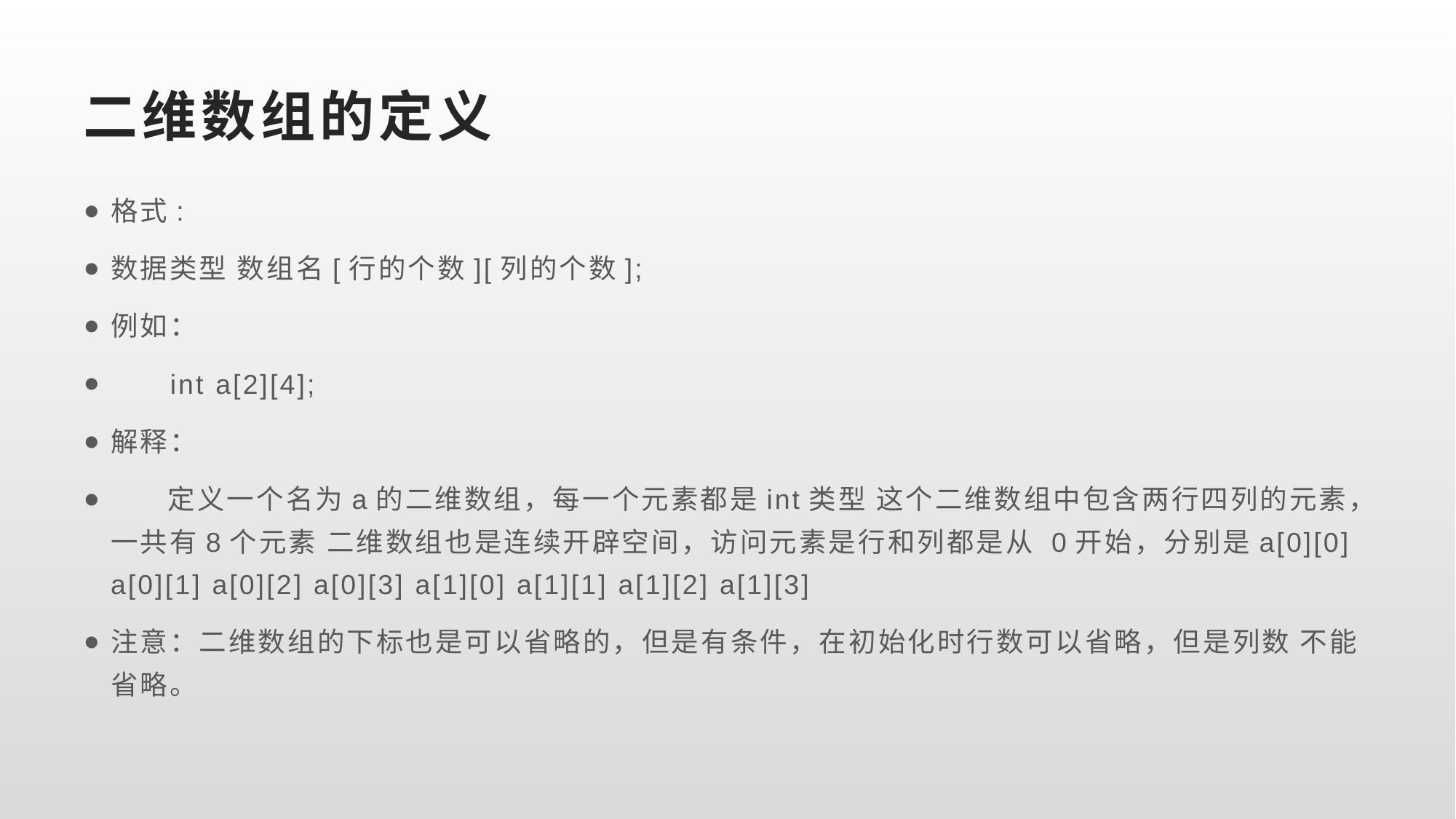

# 二维数组的定义
格式:
数据类型 数组名[行的个数][列的个数];
例如：
      int a[2][4];
解释：
      定义一个名为a的二维数组，每一个元素都是int类型 这个二维数组中包含两行四列的元素，一共有8个元素 二维数组也是连续开辟空间，访问元素是行和列都是从 0开始，分别是a[0][0] a[0][1] a[0][2] a[0][3] a[1][0] a[1][1] a[1][2] a[1][3]
注意：二维数组的下标也是可以省略的，但是有条件，在初始化时行数可以省略，但是列数 不能省略。